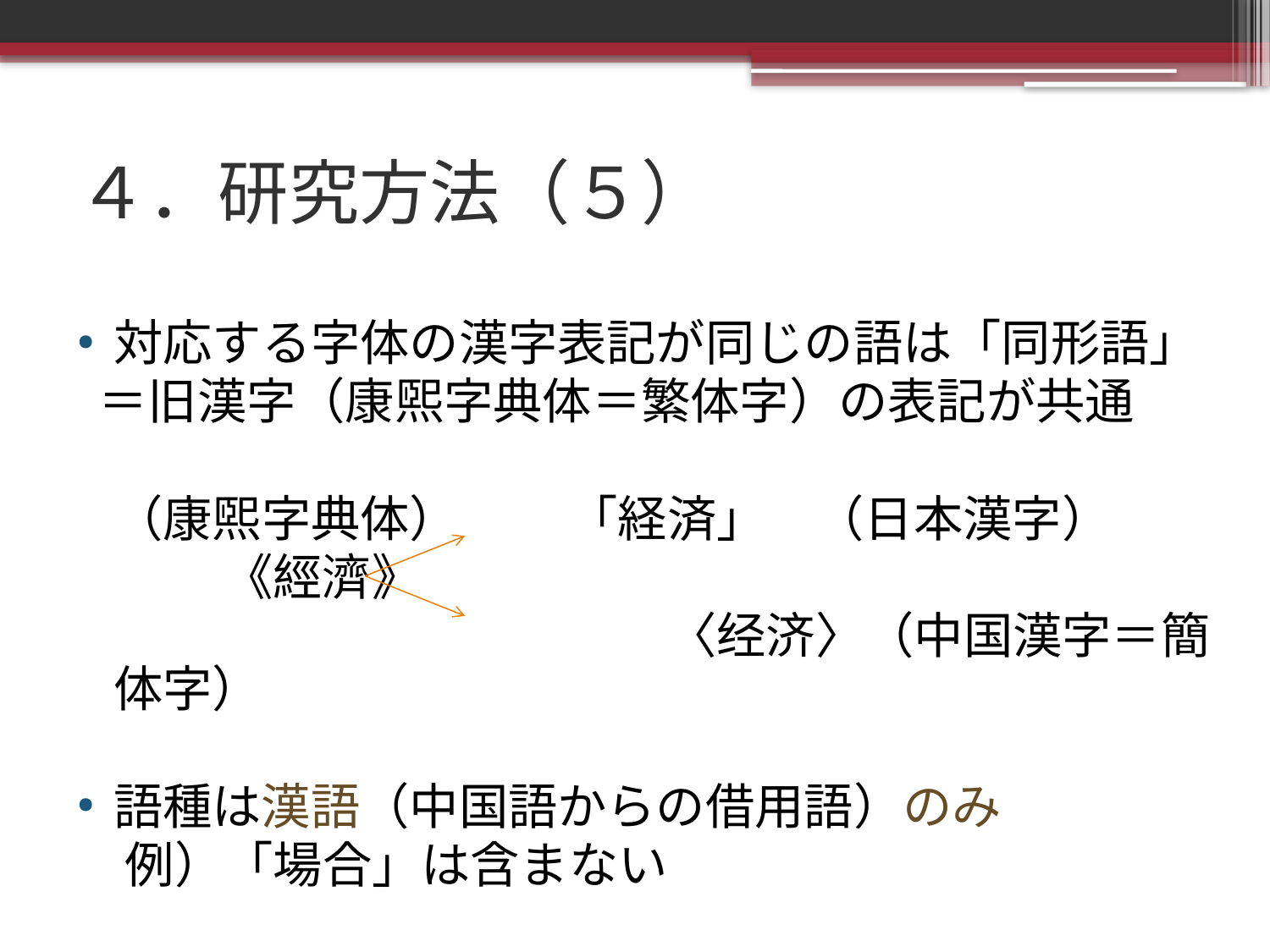

# ４．研究方法（５）
対応する字体の漢字表記が同じの語は「同形語」
 ＝旧漢字（康煕字典体＝繁体字）の表記が共通

	（康煕字典体）　　 「経済」　（日本漢字）
　　　《經濟》
　　　　　　　　　　　　〈经济〉（中国漢字＝簡体字）

語種は漢語（中国語からの借用語）のみ
　例）「場合」は含まない